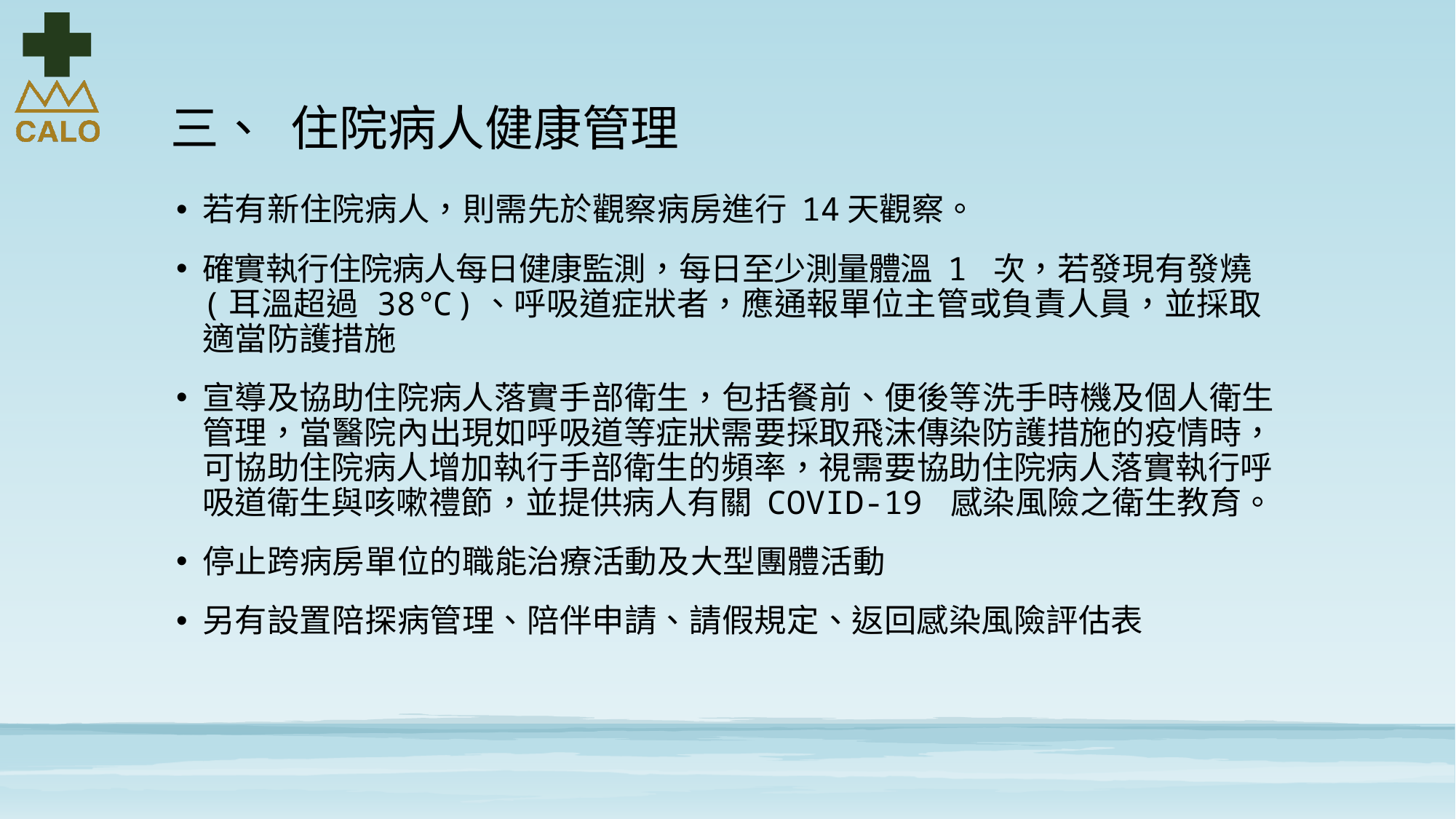

# 三、  住院病人健康管理
若有新住院病人，則需先於觀察病房進行 14天觀察。
確實執行住院病人每日健康監測，每日至少測量體溫 1 次，若發現有發燒(耳溫超過 38℃)、呼吸道症狀者，應通報單位主管或負責人員，並採取適當防護措施
宣導及協助住院病人落實手部衛生，包括餐前、便後等洗手時機及個人衛生管理，當醫院內出現如呼吸道等症狀需要採取飛沫傳染防護措施的疫情時，可協助住院病人增加執行手部衛生的頻率，視需要協助住院病人落實執行呼吸道衛生與咳嗽禮節，並提供病人有關 COVID-19 感染風險之衛生教育。
停止跨病房單位的職能治療活動及大型團體活動
另有設置陪探病管理、陪伴申請、請假規定、返回感染風險評估表